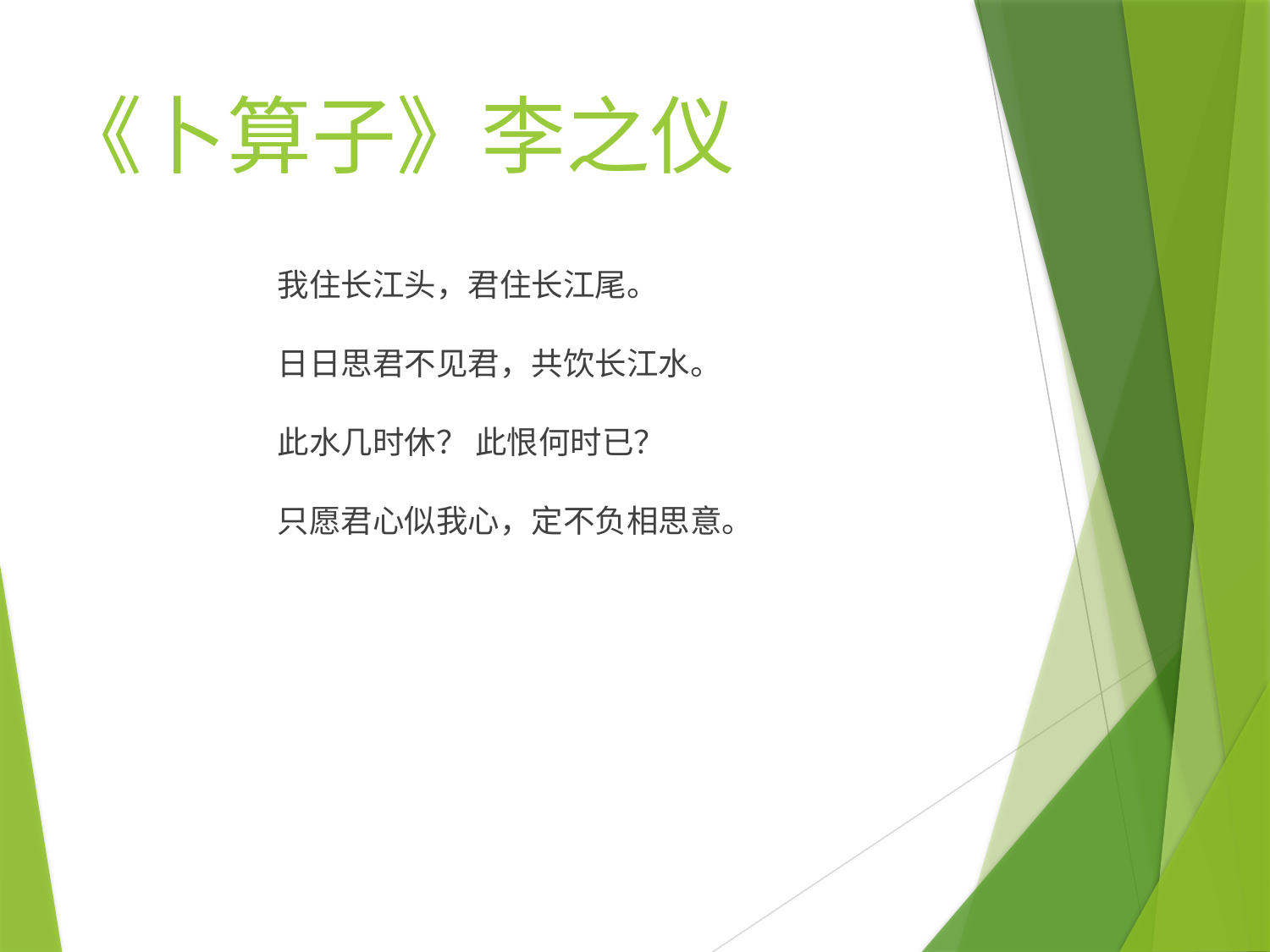

# 《卜算子》李之仪
我住长江头，君住长江尾。
日日思君不见君，共饮长江水。
此水几时休？ 此恨何时已？
只愿君心似我心，定不负相思意。